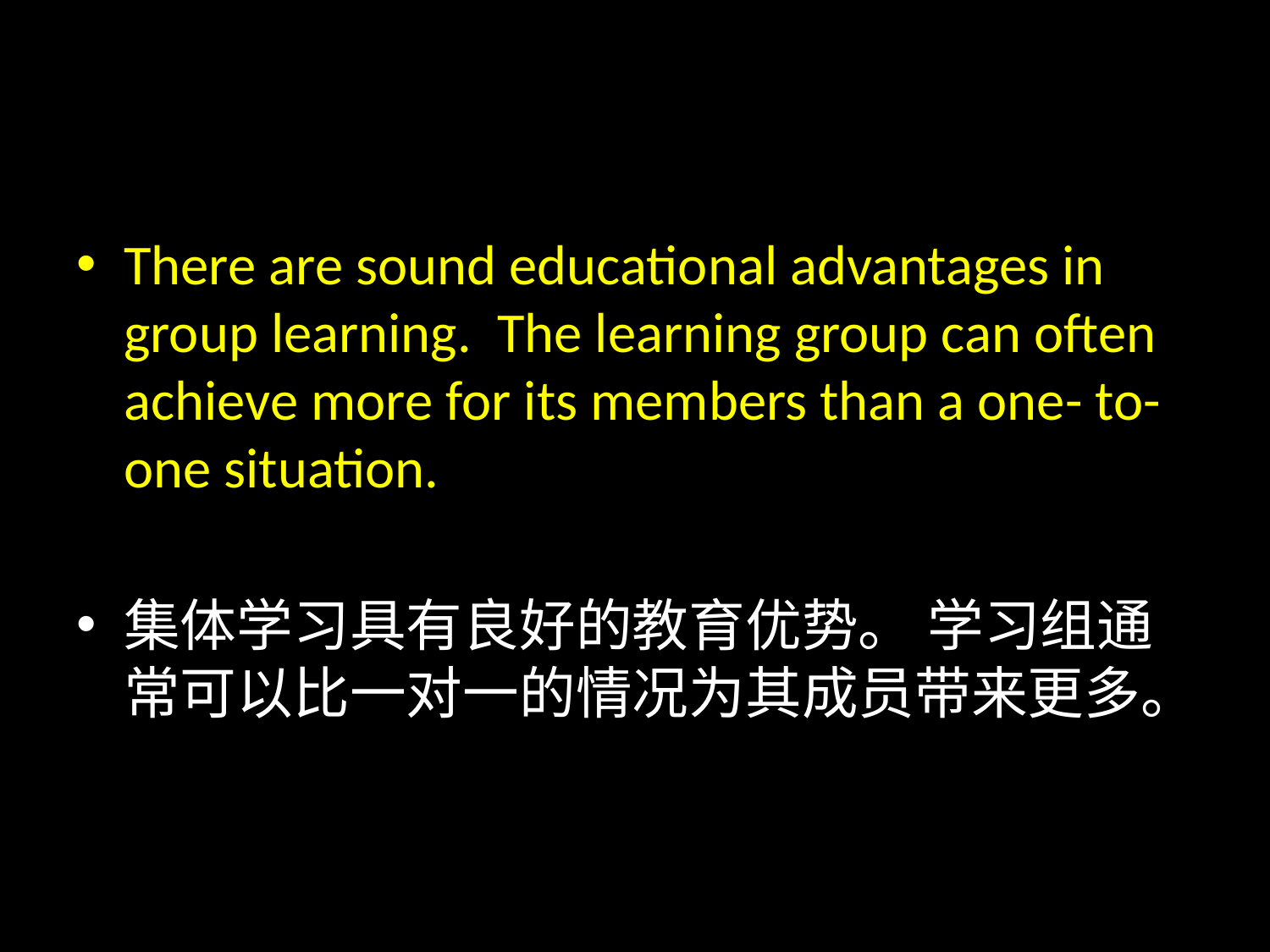

#
There are sound educational advantages in group learning.  The learning group can often achieve more for its members than a one- to- one situation.

集体学习具有良好的教育优势。 学习组通常可以比一对一的情况为其成员带来更多。